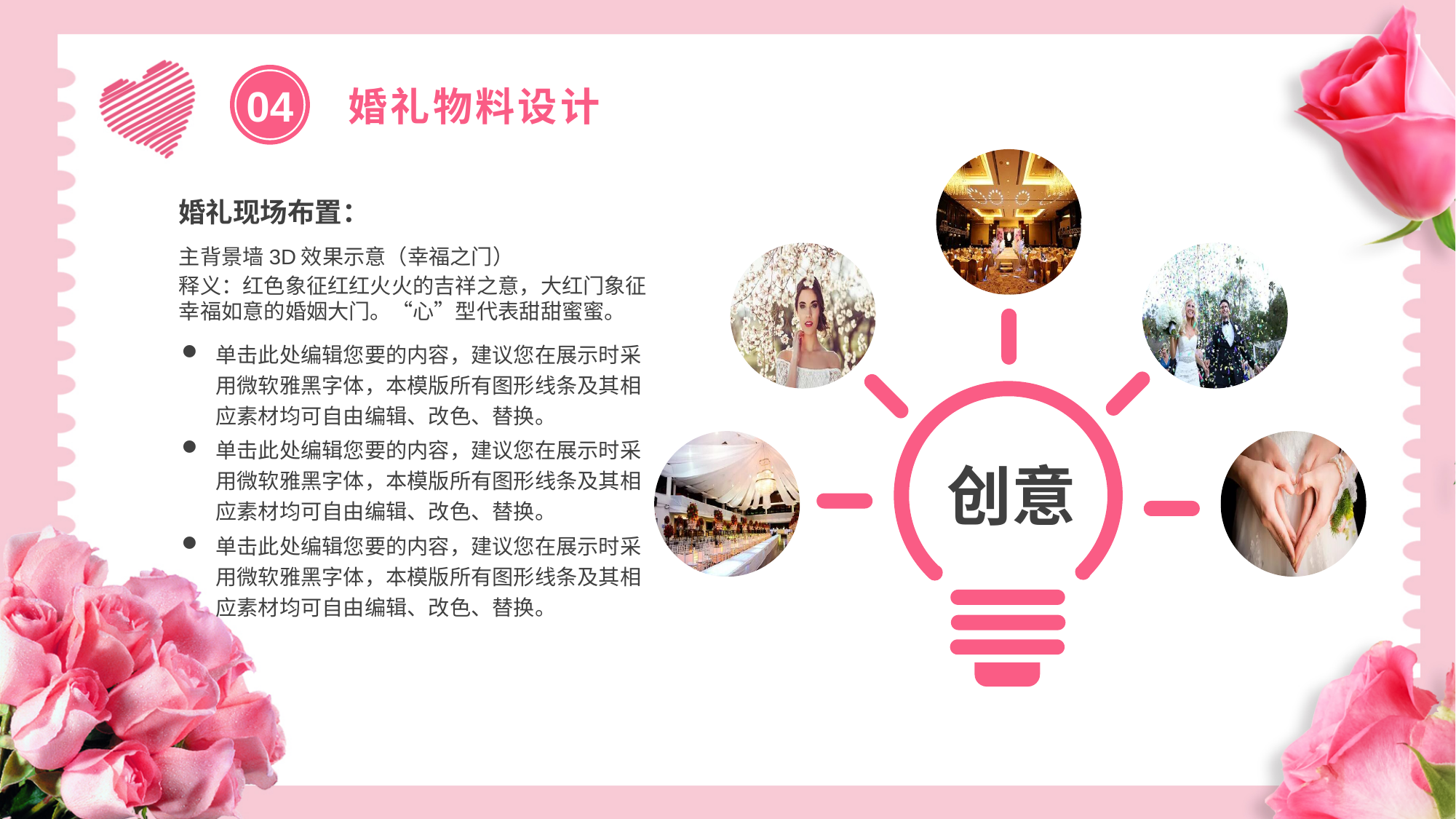

婚礼物料设计
04

婚礼现场布置：
主背景墙3D效果示意（幸福之门）
释义：红色象征红红火火的吉祥之意，大红门象征幸福如意的婚姻大门。“心”型代表甜甜蜜蜜。

单击此处编辑您要的内容，建议您在展示时采用微软雅黑字体，本模版所有图形线条及其相应素材均可自由编辑、改色、替换。
单击此处编辑您要的内容，建议您在展示时采用微软雅黑字体，本模版所有图形线条及其相应素材均可自由编辑、改色、替换。
单击此处编辑您要的内容，建议您在展示时采用微软雅黑字体，本模版所有图形线条及其相应素材均可自由编辑、改色、替换。

创意